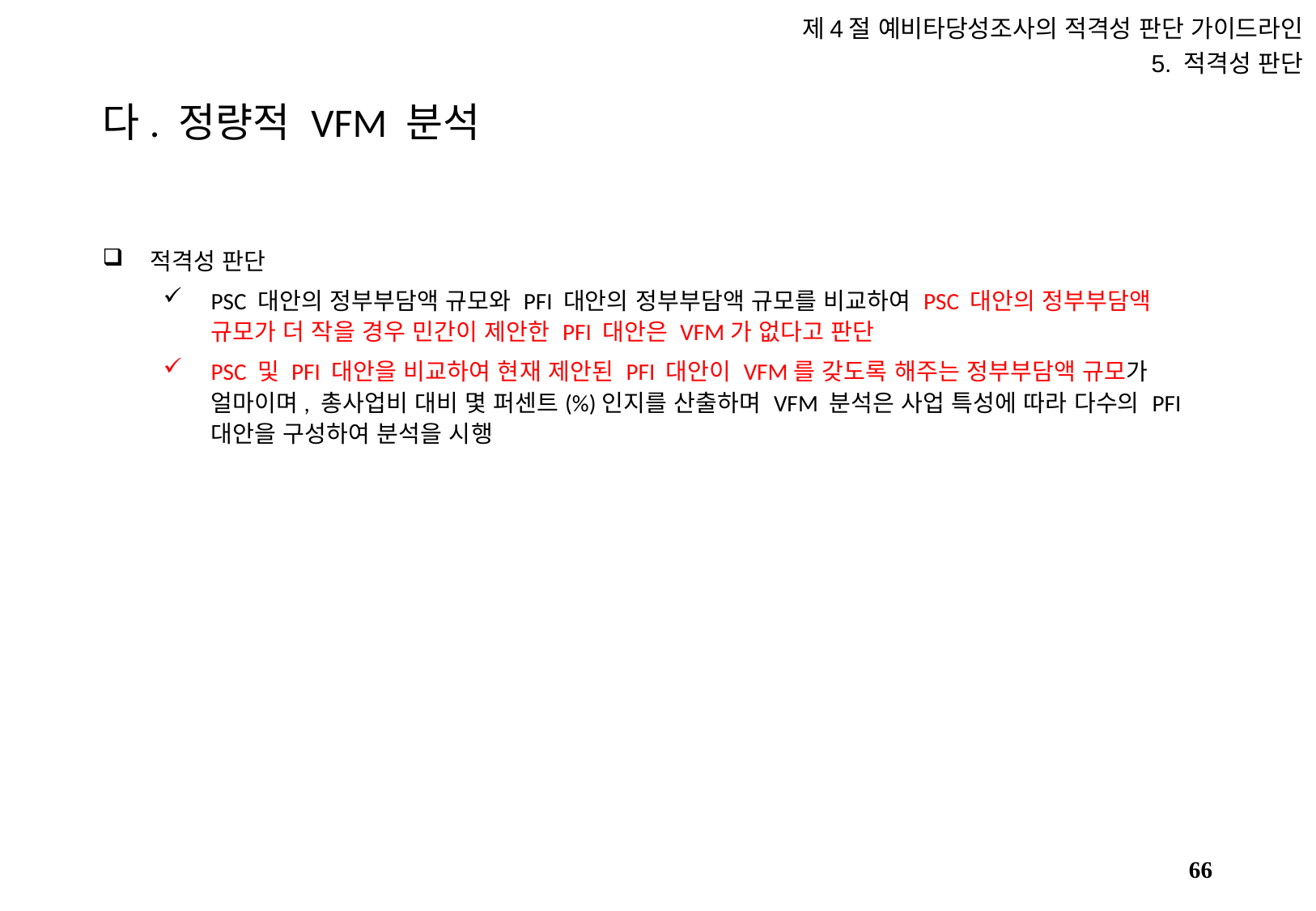

제4절 예비타당성조사의 적격성 판단 가이드라인
5. 적격성 판단
# 다. 정량적 VFM 분석
적격성 판단
PSC 대안의 정부부담액 규모와 PFI 대안의 정부부담액 규모를 비교하여 PSC 대안의 정부부담액 규모가 더 작을 경우 민간이 제안한 PFI 대안은 VFM가 없다고 판단
PSC 및 PFI 대안을 비교하여 현재 제안된 PFI 대안이 VFM를 갖도록 해주는 정부부담액 규모가 얼마이며, 총사업비 대비 몇 퍼센트(%)인지를 산출하며 VFM 분석은 사업 특성에 따라 다수의 PFI대안을 구성하여 분석을 시행
66